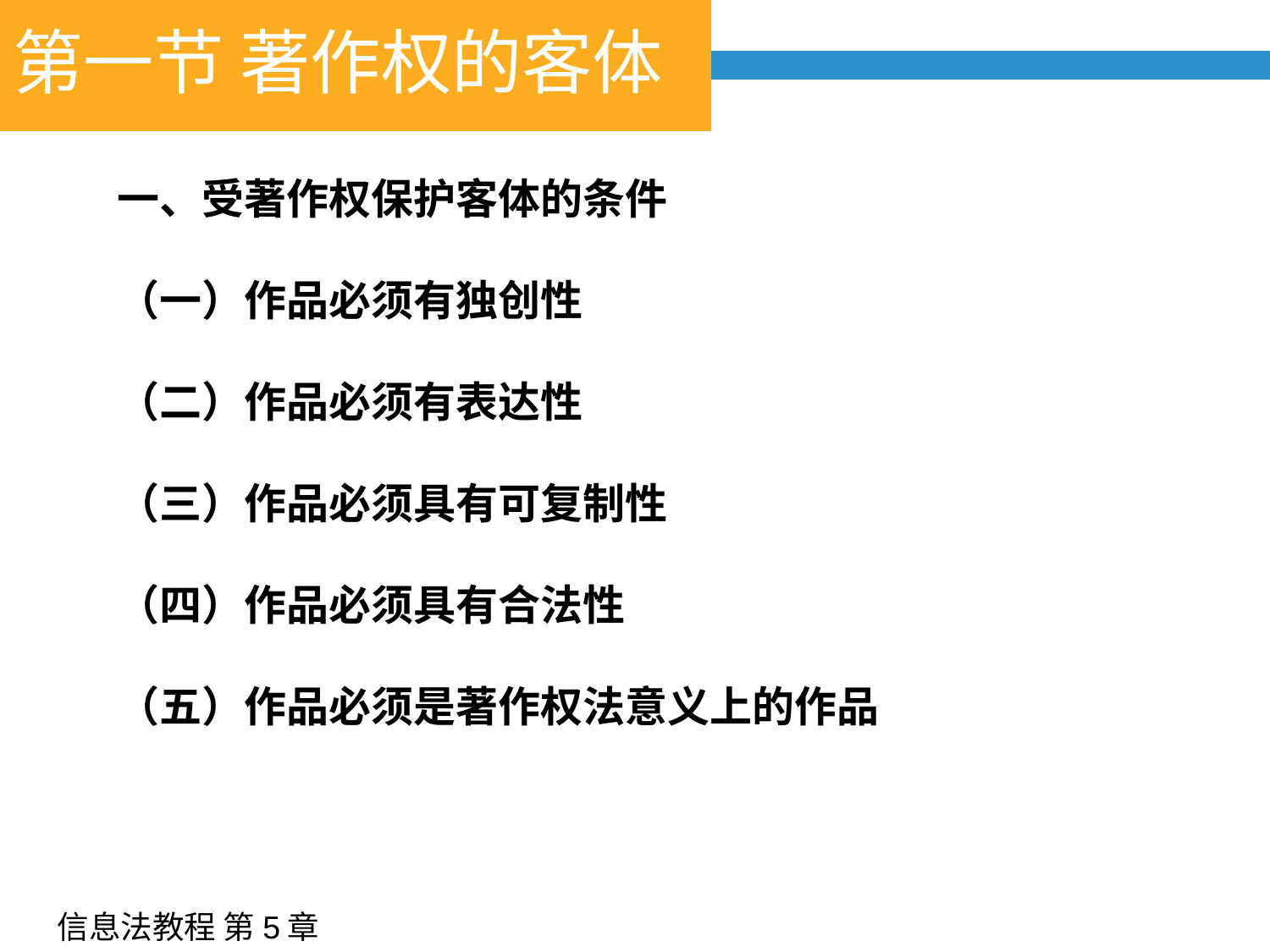

# 第一节 著作权的客体
一、受著作权保护客体的条件

（一）作品必须有独创性

（二）作品必须有表达性

（三）作品必须具有可复制性

（四）作品必须具有合法性

（五）作品必须是著作权法意义上的作品
信息法教程 第5章